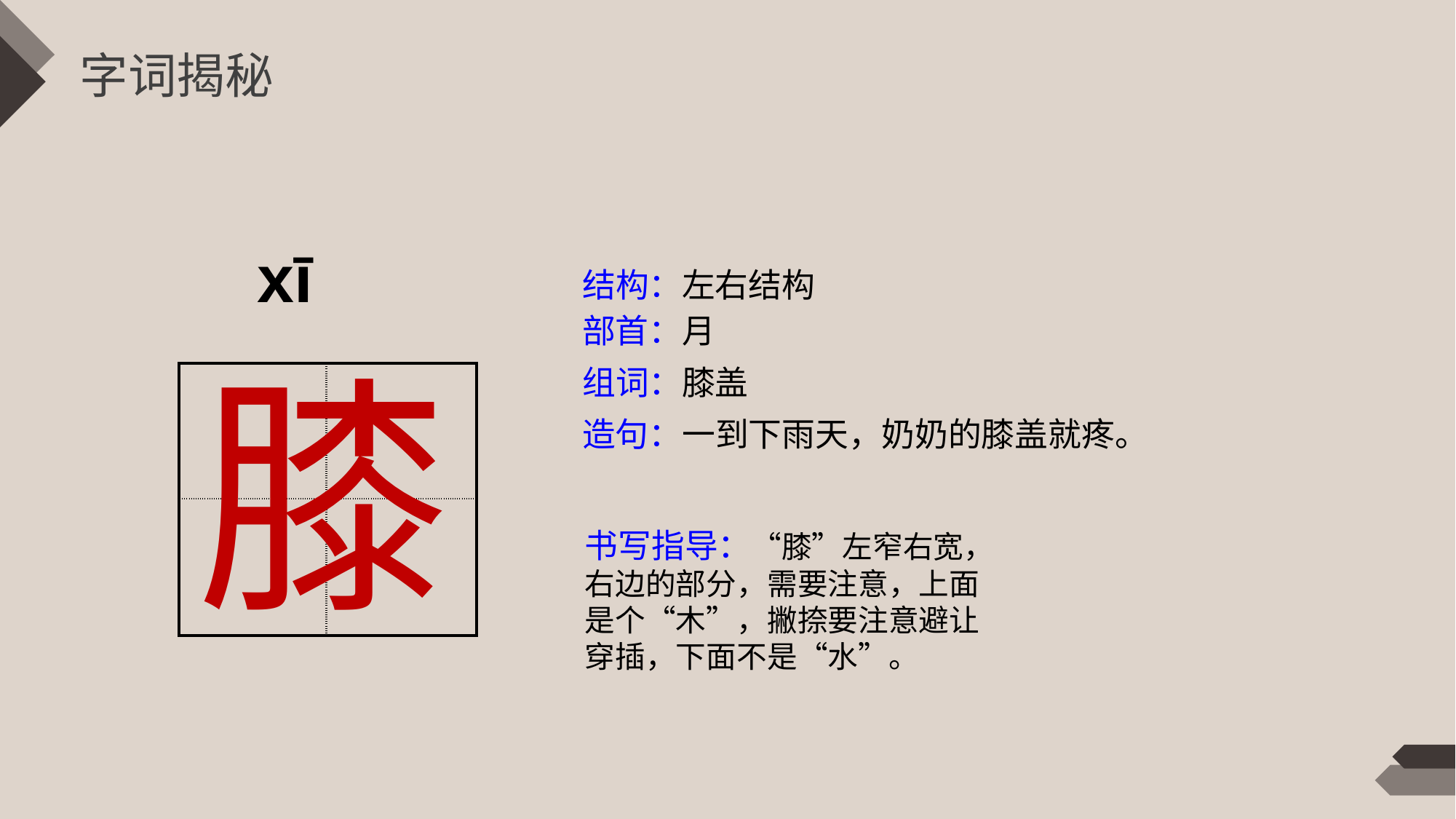

字词揭秘
xī
结构：左右结构
部首：月
膝
组词：膝盖
|  |  |
| --- | --- |
|  |  |
造句：一到下雨天，奶奶的膝盖就疼。
书写指导：“膝”左窄右宽，右边的部分，需要注意，上面是个“木”，撇捺要注意避让穿插，下面不是“水”。